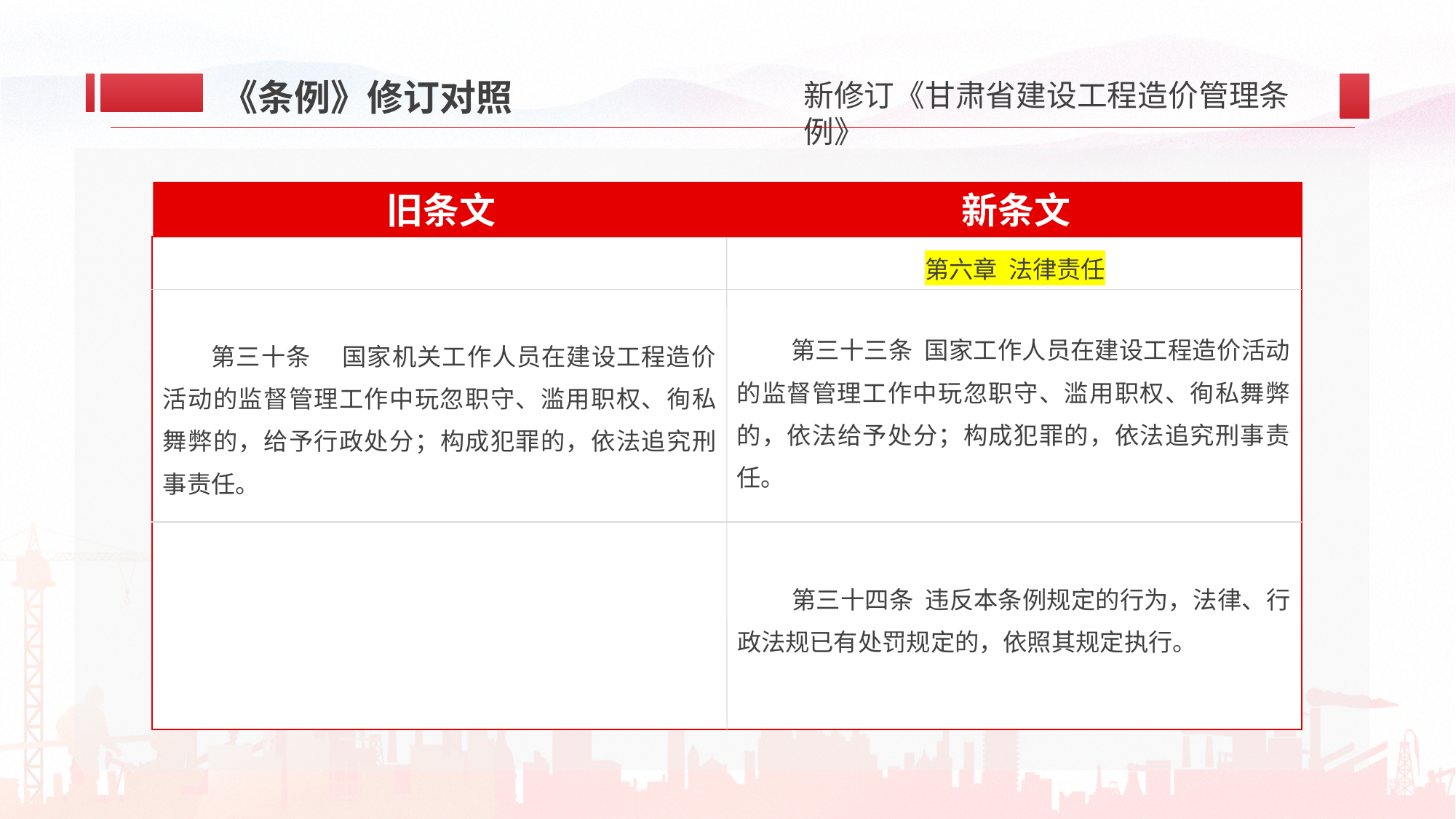

《条例》修订对照
新条文
旧条文

第六章  法律责任
第三十三条  国家工作人员在建设工程造价活动的监督管理工作中玩忽职守、滥用职权、徇私舞弊的，依法给予处分；构成犯罪的，依法追究刑事责任。
第三十条     国家机关工作人员在建设工程造价活动的监督管理工作中玩忽职守、滥用职权、徇私舞弊的，给予行政处分；构成犯罪的，依法追究刑事责任。

第三十四条  违反本条例规定的行为，法律、行政法规已有处罚规定的，依照其规定执行。